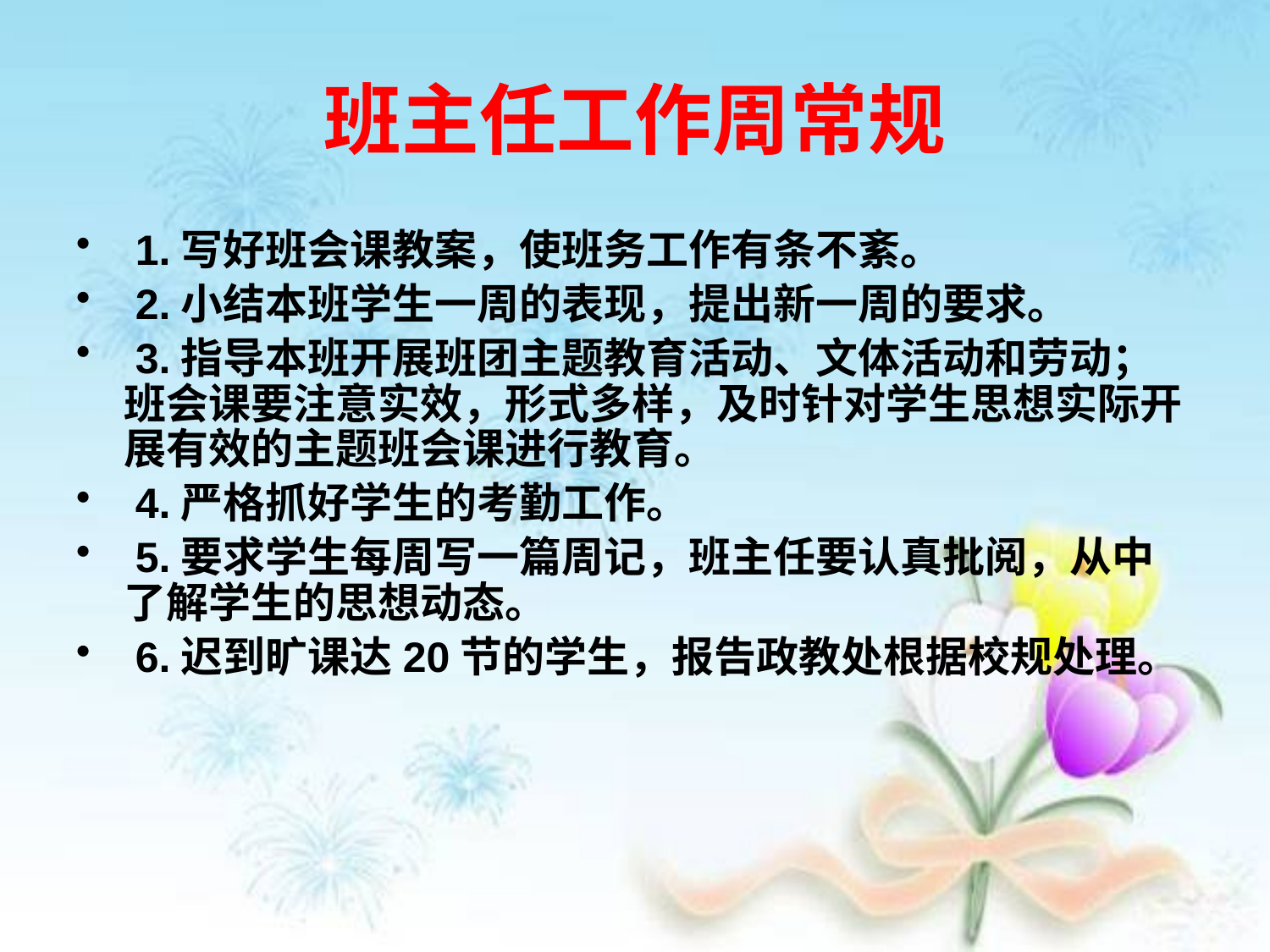

# 班主任工作周常规
 1.写好班会课教案，使班务工作有条不紊。
 2.小结本班学生一周的表现，提出新一周的要求。
 3.指导本班开展班团主题教育活动、文体活动和劳动；班会课要注意实效，形式多样，及时针对学生思想实际开展有效的主题班会课进行教育。
 4.严格抓好学生的考勤工作。
 5.要求学生每周写一篇周记，班主任要认真批阅，从中了解学生的思想动态。
 6.迟到旷课达20节的学生，报告政教处根据校规处理。